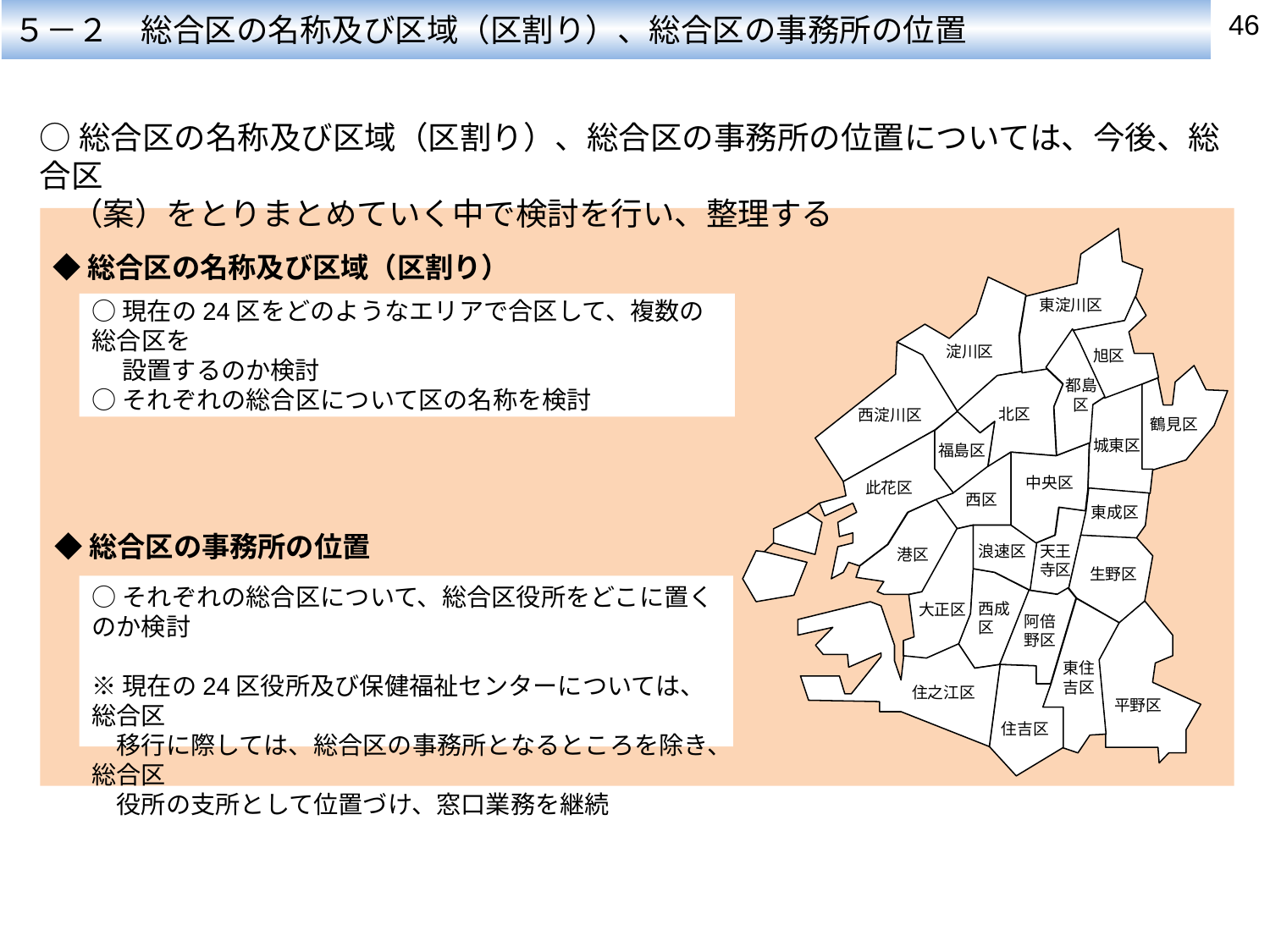

46
５－２　総合区の名称及び区域（区割り）、総合区の事務所の位置

○総合区の名称及び区域（区割り）、総合区の事務所の位置については、今後、総合区
　（案）をとりまとめていく中で検討を行い、整理する

東淀川区

淀川区

旭区

都島
 区

北区
西淀川区

鶴見区

城東区
福島区

中央区
此花区

西区

東成区

天王
寺区
浪速区
港区
生野区

西成
区
大正区

阿倍
野区
東住
吉区

住之江区
平野区
住吉区

◆総合区の名称及び区域（区割り）
○現在の24区をどのようなエリアで合区して、複数の総合区を
　 設置するのか検討
○それぞれの総合区について区の名称を検討
◆総合区の事務所の位置
○それぞれの総合区について、総合区役所をどこに置くのか検討

※現在の24区役所及び保健福祉センターについては、総合区
　移行に際しては、総合区の事務所となるところを除き、総合区
　役所の支所として位置づけ、窓口業務を継続